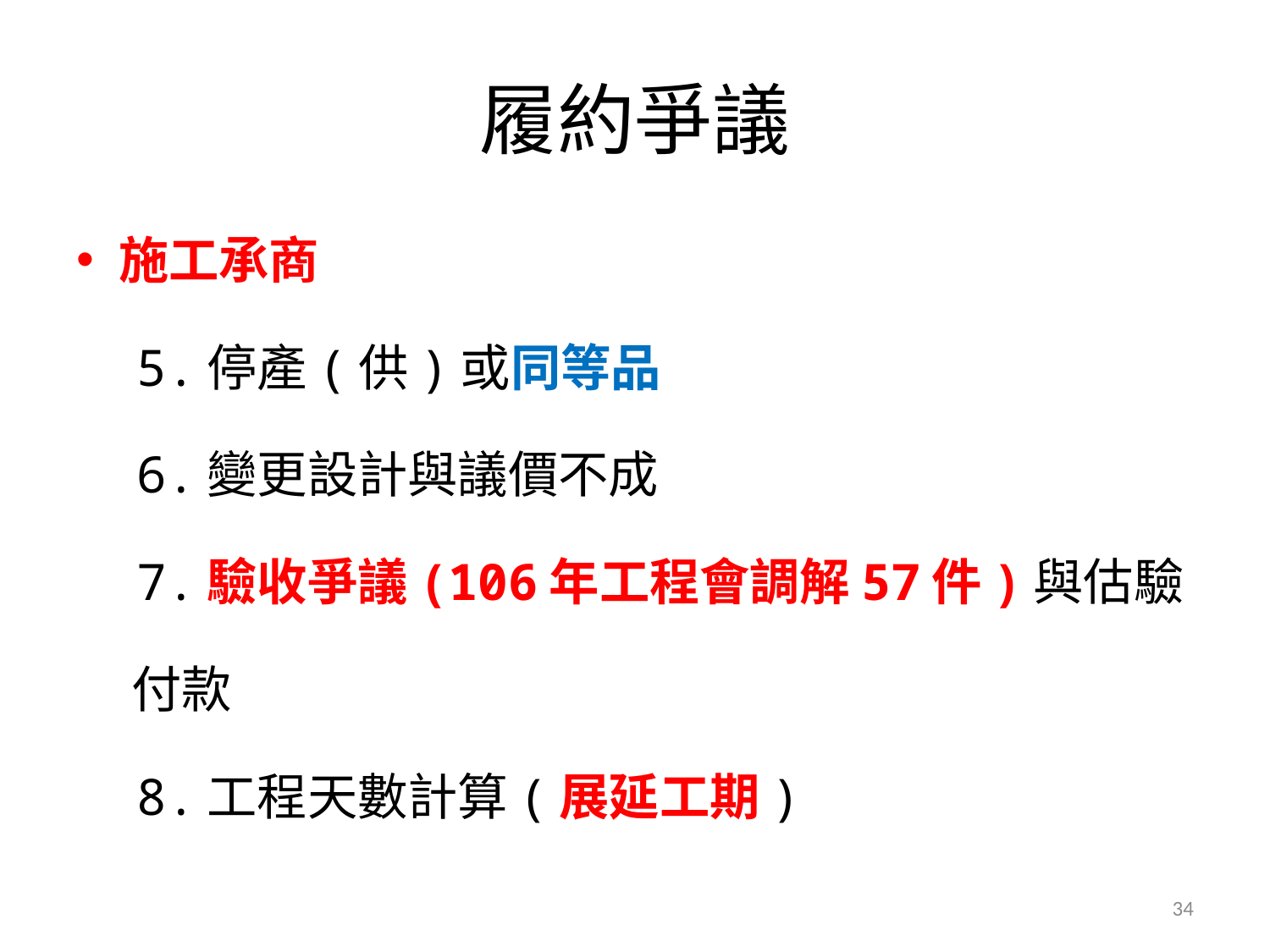

# 履約爭議
施工承商
  5.停產(供)或同等品
  6.變更設計與議價不成
  7.驗收爭議(106年工程會調解57件)與估驗
    付款
  8.工程天數計算(展延工期)

34